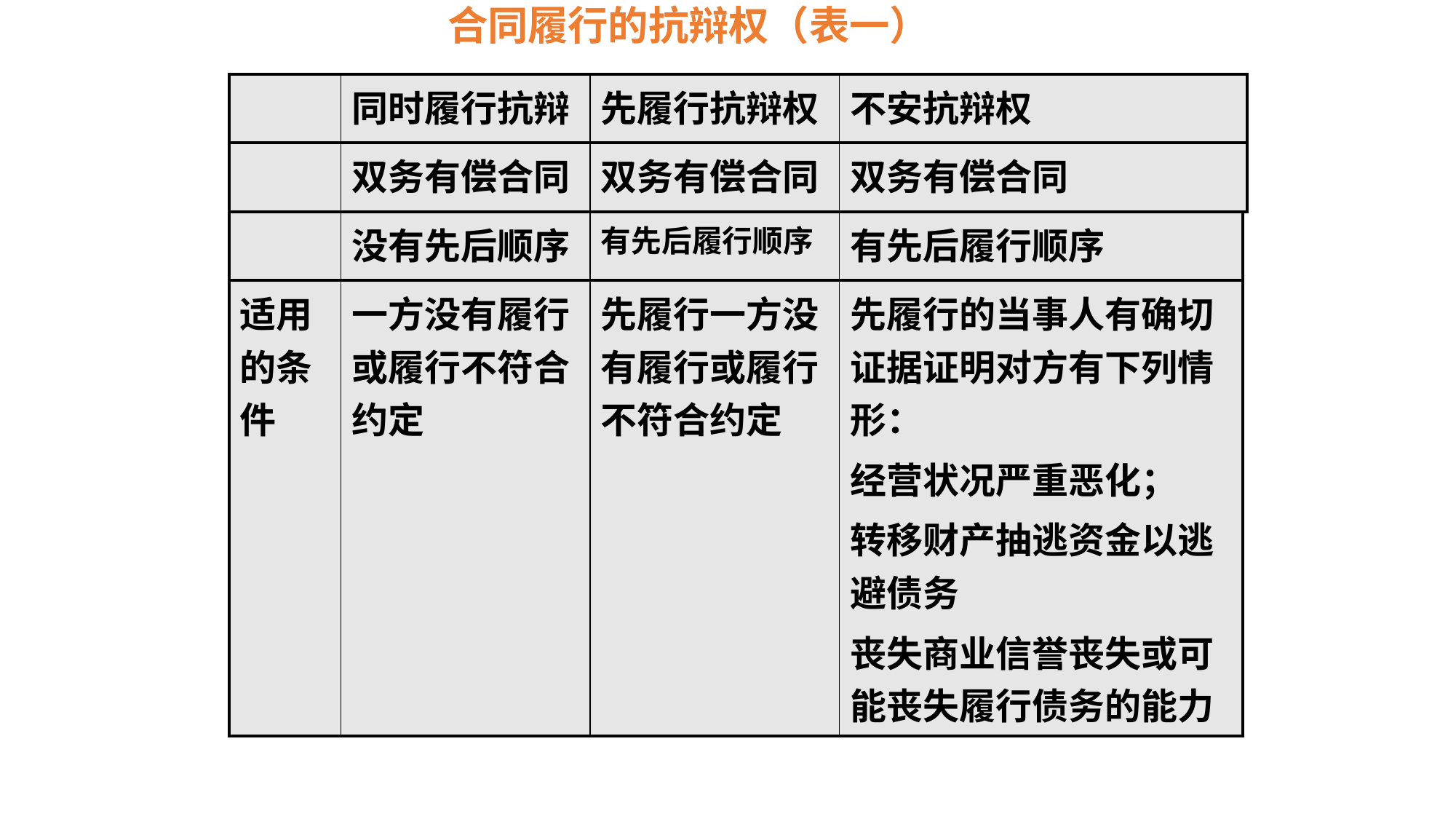

# 合同履行的抗辩权（表一）
|  | 同时履行抗辩权 | 先履行抗辩权 | 不安抗辩权 |
| --- | --- | --- | --- |
|  | 双务有偿合同 | 双务有偿合同 | 双务有偿合同 |
| --- | --- | --- | --- |
|  | 没有先后顺序 | 有先后履行顺序 | 有先后履行顺序 |
| --- | --- | --- | --- |
| 适用的条件 | 一方没有履行或履行不符合约定 | 先履行一方没有履行或履行不符合约定 | 先履行的当事人有确切证据证明对方有下列情形： 经营状况严重恶化； 转移财产抽逃资金以逃避债务 丧失商业信誉丧失或可能丧失履行债务的能力 |
| --- | --- | --- | --- |